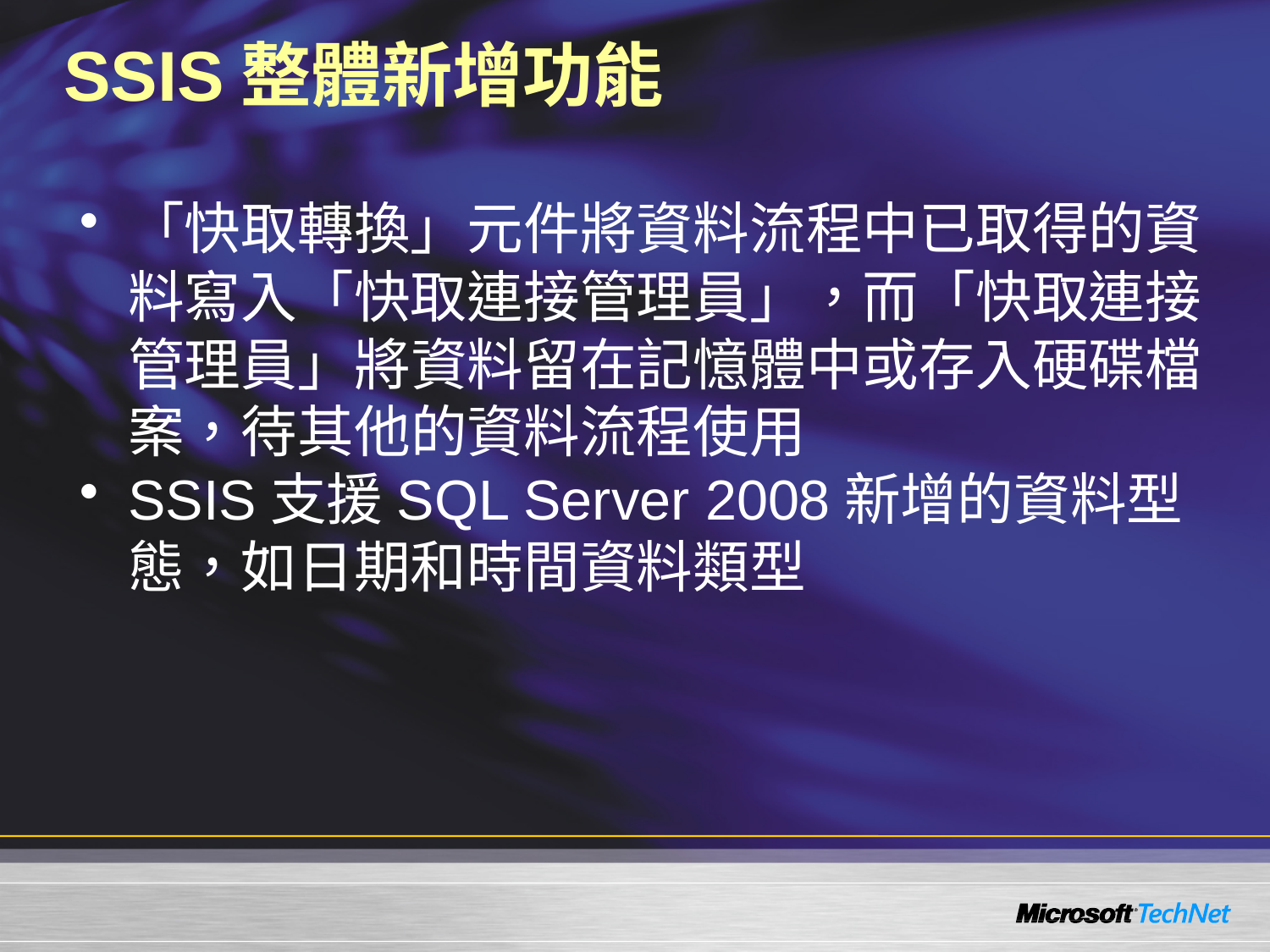

# SSIS整體新增功能
「快取轉換」元件將資料流程中已取得的資料寫入「快取連接管理員」，而「快取連接管理員」將資料留在記憶體中或存入硬碟檔案，待其他的資料流程使用
SSIS支援SQL Server 2008新增的資料型態，如日期和時間資料類型